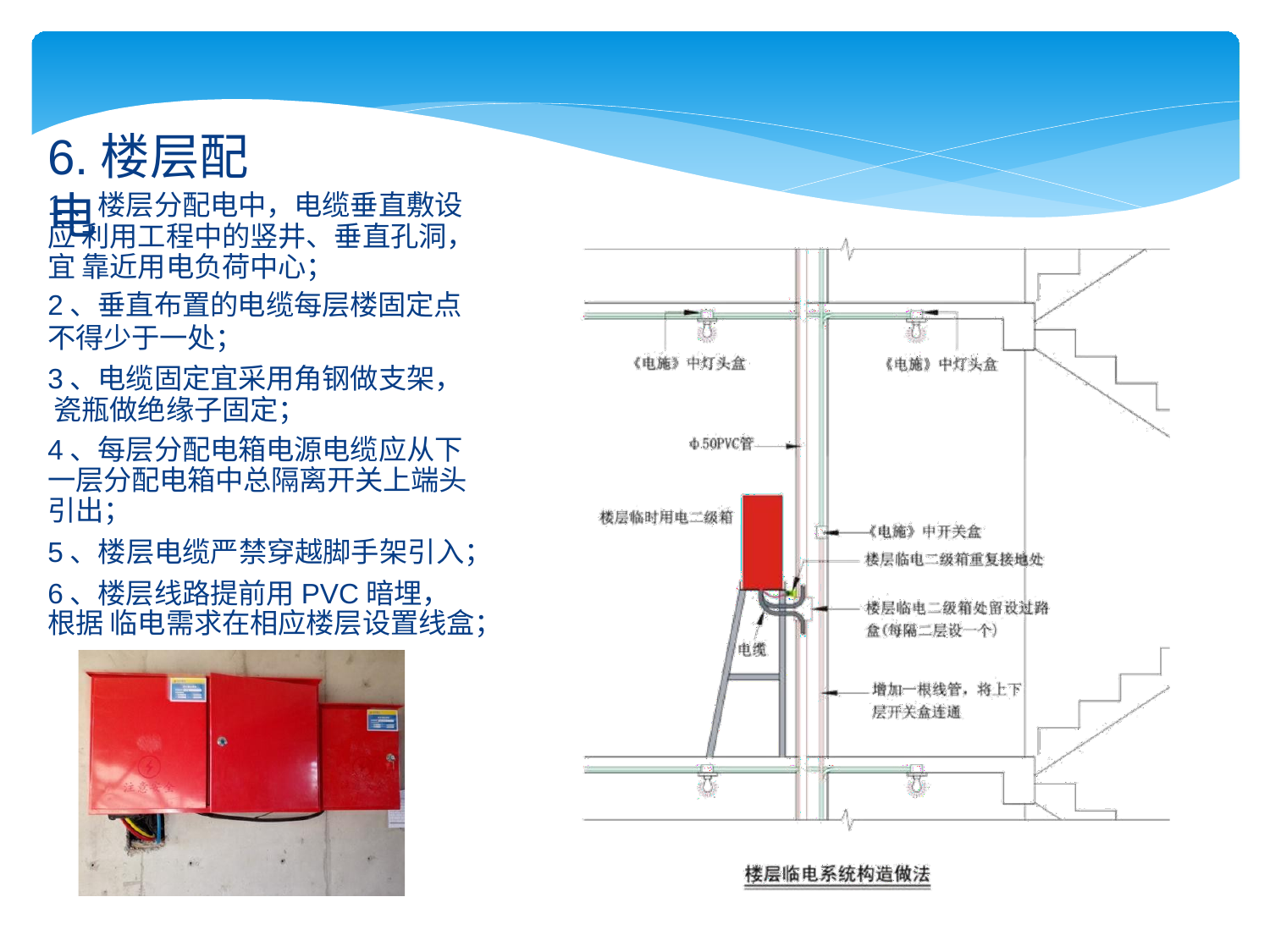

# 6.楼层配电
1、楼层分配电中，电缆垂直敷设应 利用工程中的竖井、垂直孔洞，宜 靠近用电负荷中心；
2、垂直布置的电缆每层楼固定点
不得少于一处；
3、电缆固定宜采用角钢做支架， 瓷瓶做绝缘子固定；
4、每层分配电箱电源电缆应从下 一层分配电箱中总隔离开关上端头 引出；
5、楼层电缆严禁穿越脚手架引入；
6、楼层线路提前用PVC暗埋，根据 临电需求在相应楼层设置线盒；